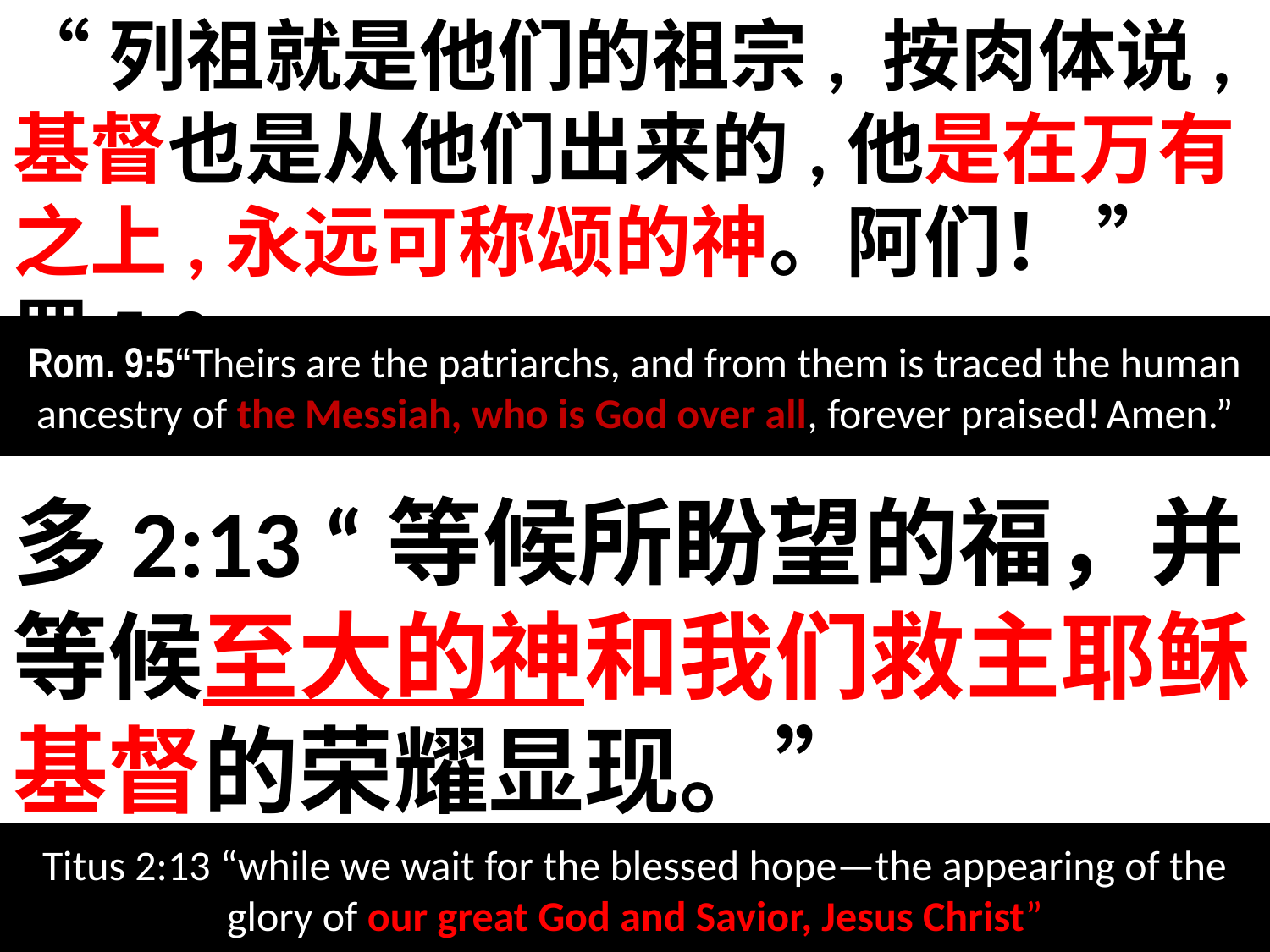

“列祖就是他们的祖宗, 按肉体说, 基督也是从他们出来的,他是在万有之上,永远可称颂的神。阿们！ ”罗5:9:
Rom. 9:5“Theirs are the patriarchs, and from them is traced the human ancestry of the Messiah, who is God over all, forever praised! Amen.”
多2:13 “等候所盼望的福，并等候至大的神和我们救主耶稣基督的荣耀显现。”
Titus 2:13 “while we wait for the blessed hope—the appearing of the glory of our great God and Savior, Jesus Christ”